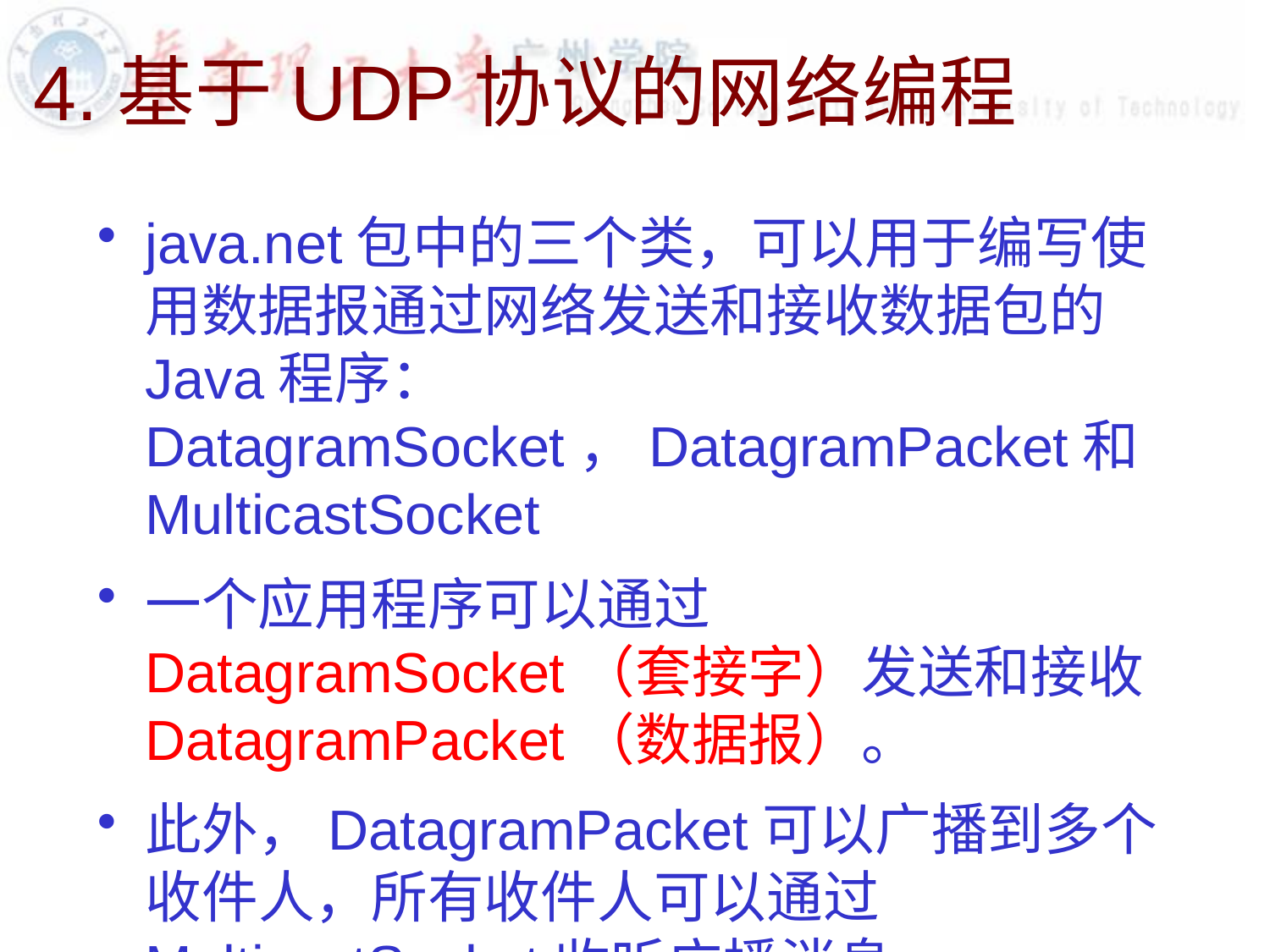

# 4.基于UDP协议的网络编程
java.net包中的三个类，可以用于编写使用数据报通过网络发送和接收数据包的Java程序：DatagramSocket，DatagramPacket和MulticastSocket
一个应用程序可以通过DatagramSocket（套接字）发送和接收DatagramPacket（数据报）。
此外，DatagramPacket可以广播到多个收件人，所有收件人可以通过MulticastSocket收听广播消息。